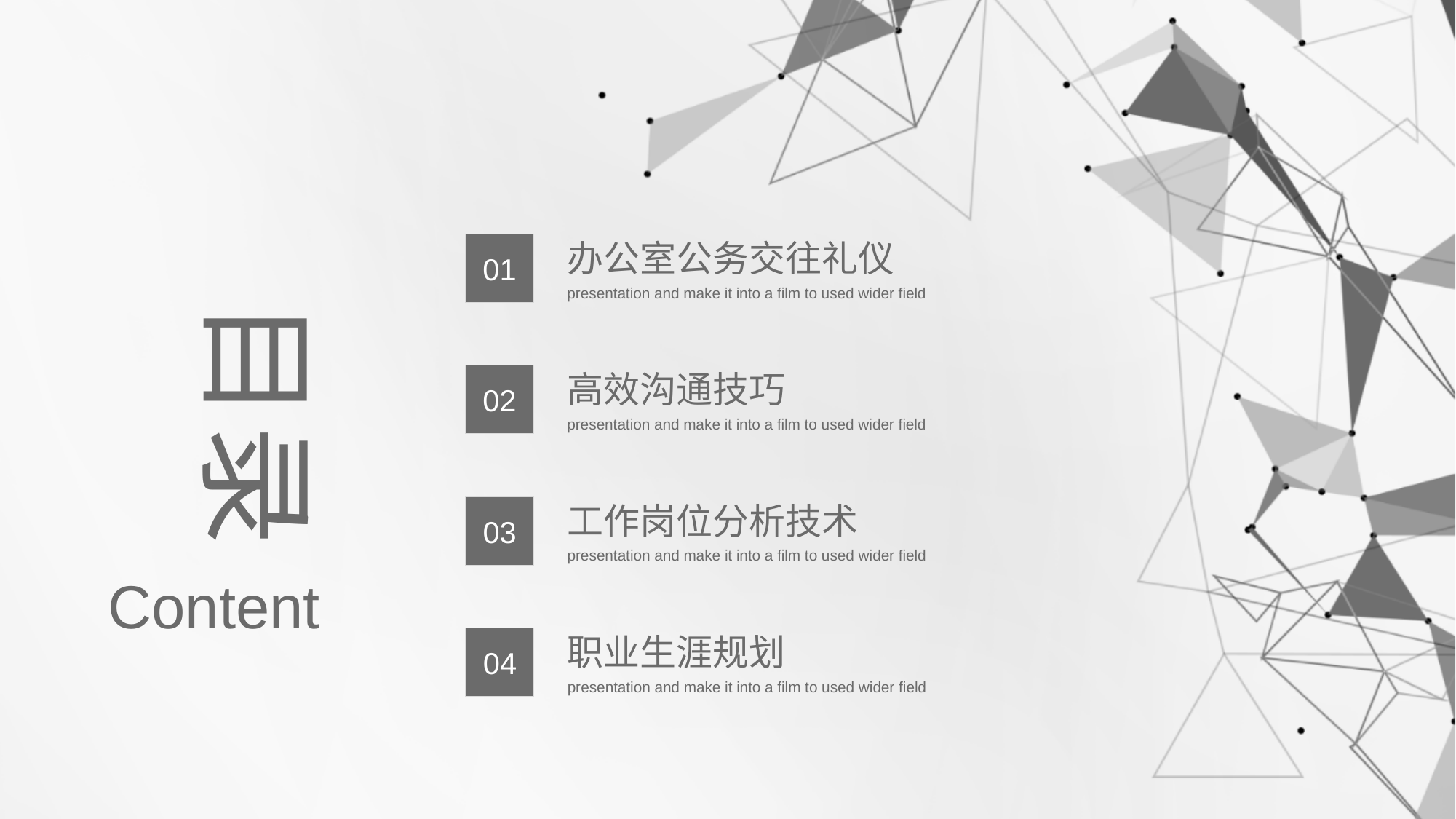

办公室公务交往礼仪
presentation and make it into a film to used wider field
01
目录
高效沟通技巧
presentation and make it into a film to used wider field
02
工作岗位分析技术
presentation and make it into a film to used wider field
03
Content
职业生涯规划
presentation and make it into a film to used wider field
04